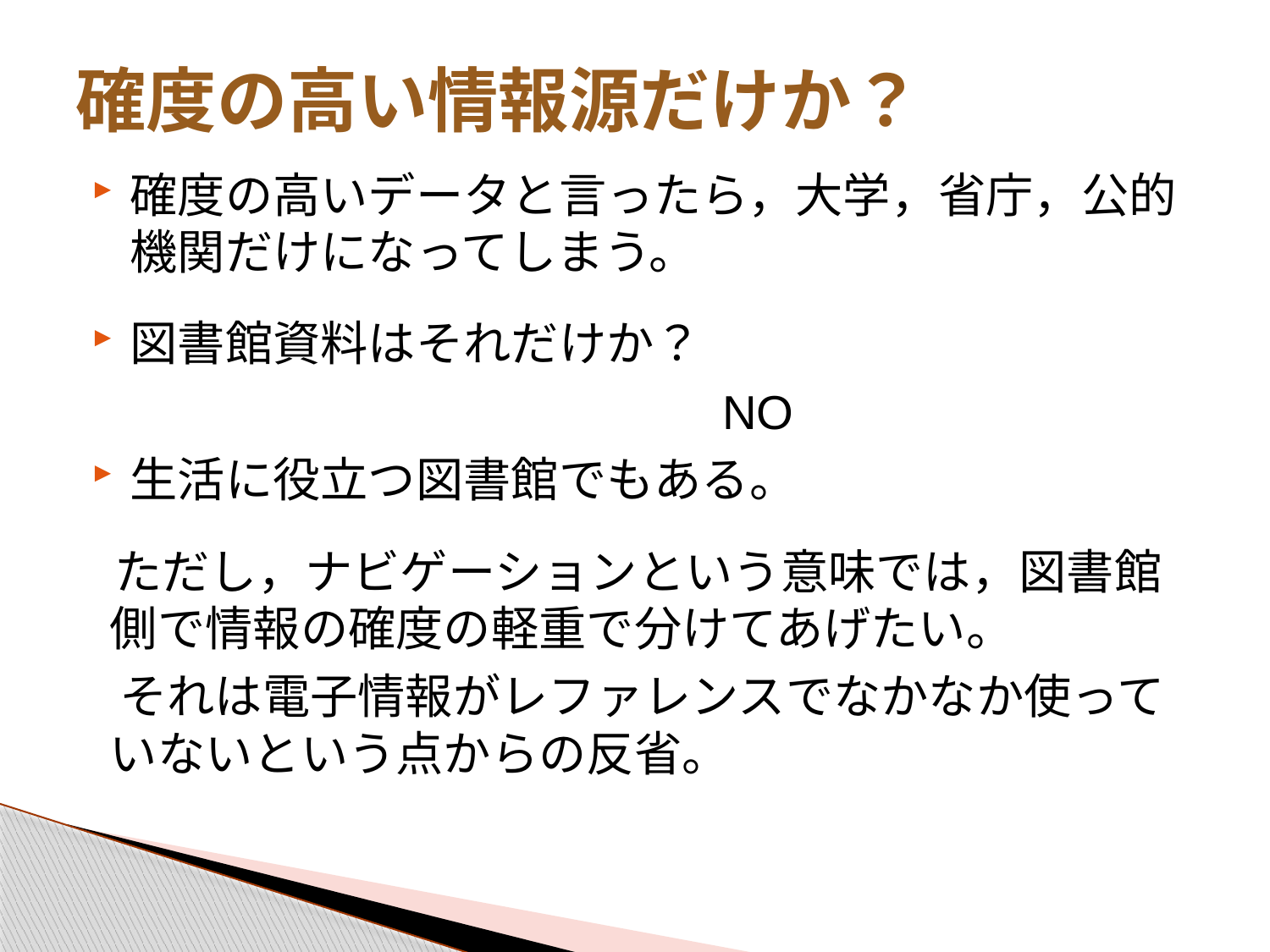

# 確度の高い情報源だけか？
確度の高いデータと言ったら，大学，省庁，公的機関だけになってしまう。

図書館資料はそれだけか？
　　　　　　　　　　　　　NO
生活に役立つ図書館でもある。
　ただし，ナビゲーションという意味では，図書館側で情報の確度の軽重で分けてあげたい。
　それは電子情報がレファレンスでなかなか使っていないという点からの反省。